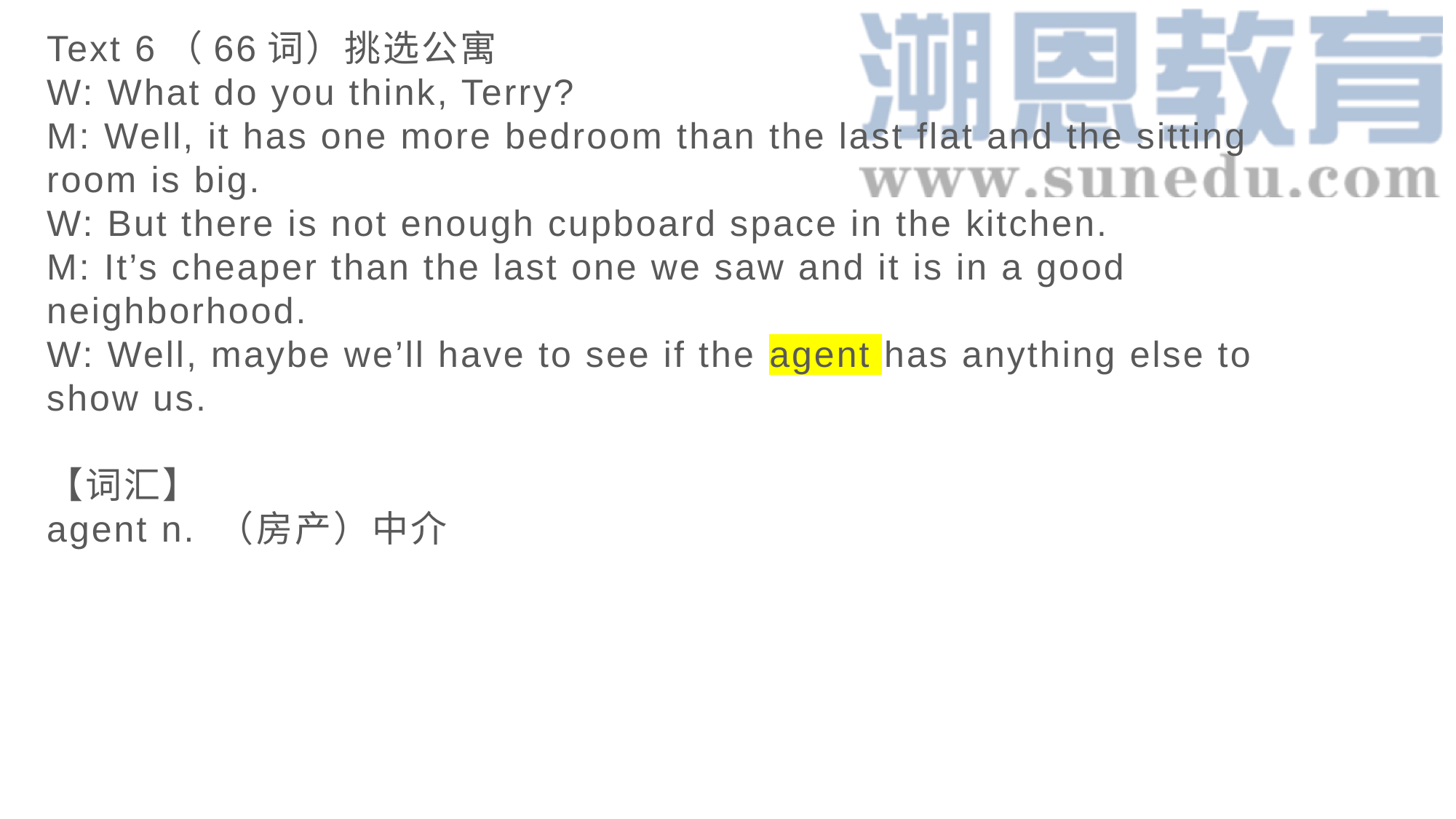

Text 6（66词）挑选公寓
W: What do you think, Terry?
M: Well, it has one more bedroom than the last flat and the sitting room is big.
W: But there is not enough cupboard space in the kitchen.
M: It’s cheaper than the last one we saw and it is in a good neighborhood.
W: Well, maybe we’ll have to see if the agent has anything else to show us.

【词汇】
agent n. （房产）中介